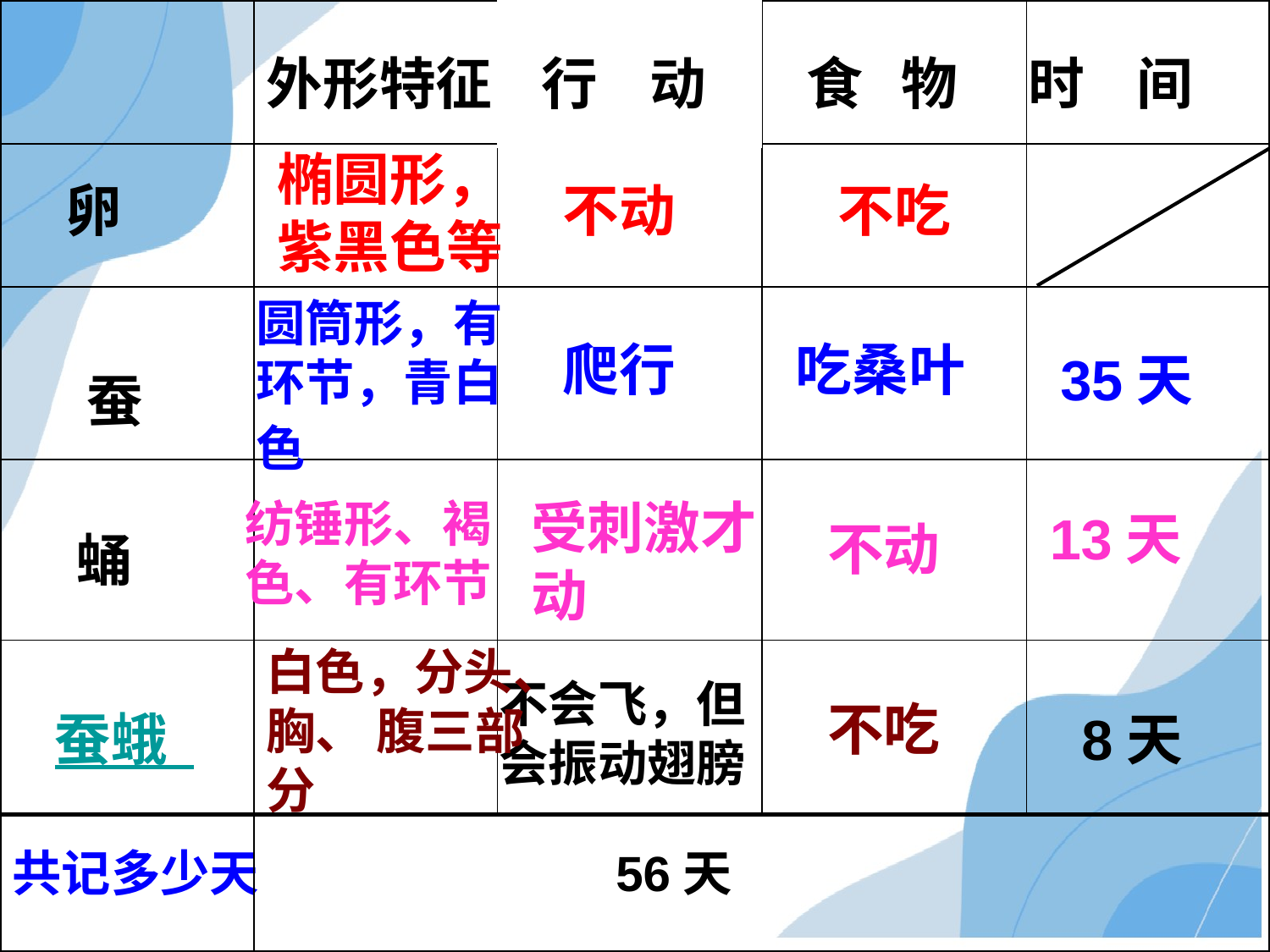

|  |  |  |  |  |
| --- | --- | --- | --- | --- |
|  |  |  |  |  |
|  |  |  |  |  |
|  |  |  |  |  |
|  |  |  |  |  |

外形特征
行    动
食   物
时    间
椭圆形，紫黑色等

卵
不动
不吃
圆筒形，有环节，青白色
爬行
吃桑叶
35天
蚕
纺锤形、褐色、有环节
受刺激才动
13天
不动
蛹
白色，分头、胸、 腹三部分
不会飞，但会振动翅膀
不吃
蚕蛾
8天
|  |  |
| --- | --- |
共记多少天
56天